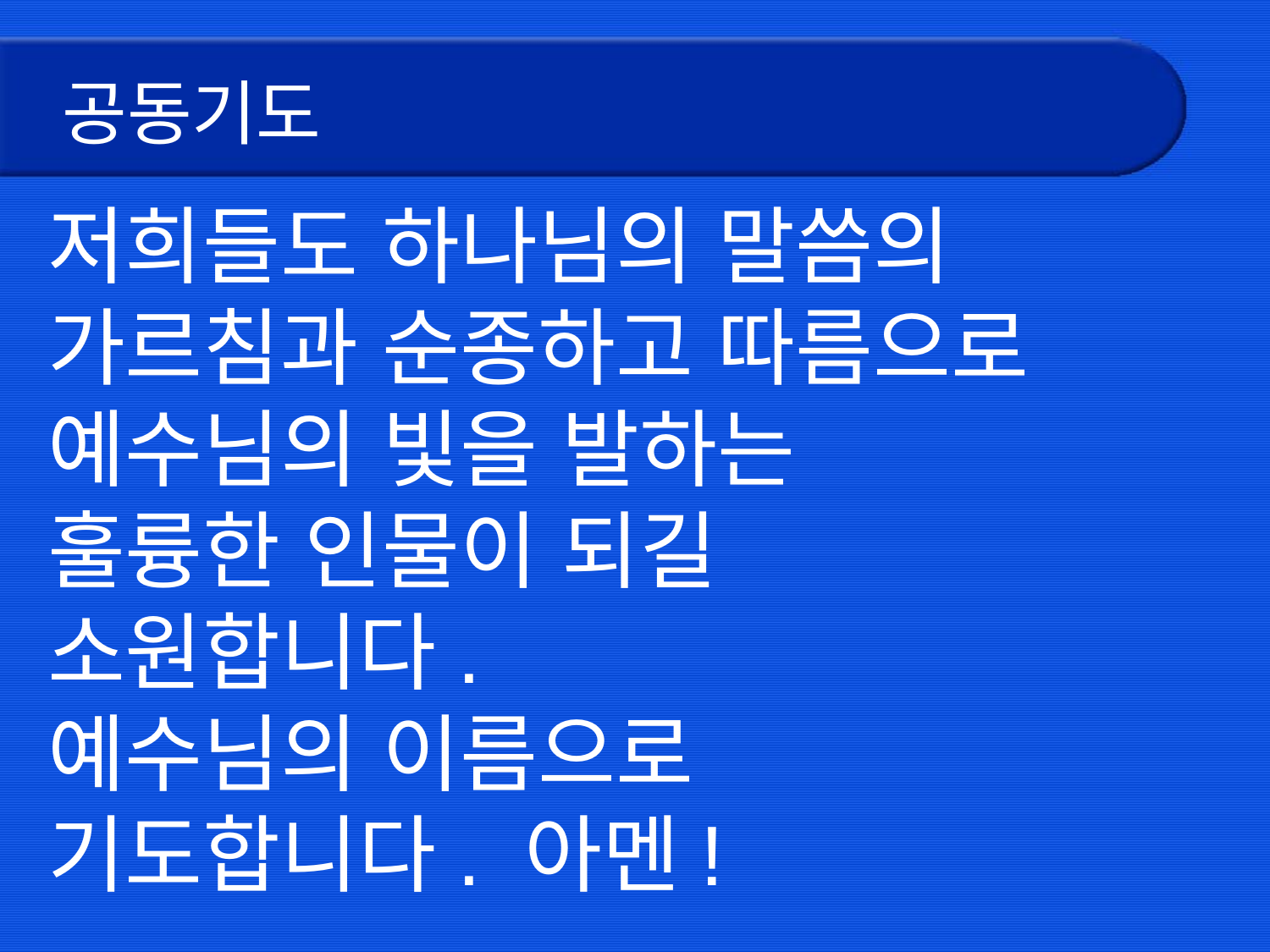

# 공동기도
저희들도 하나님의 말씀의
가르침과 순종하고 따름으로 예수님의 빛을 발하는
훌륭한 인물이 되길
소원합니다.
예수님의 이름으로
기도합니다. 아멘!